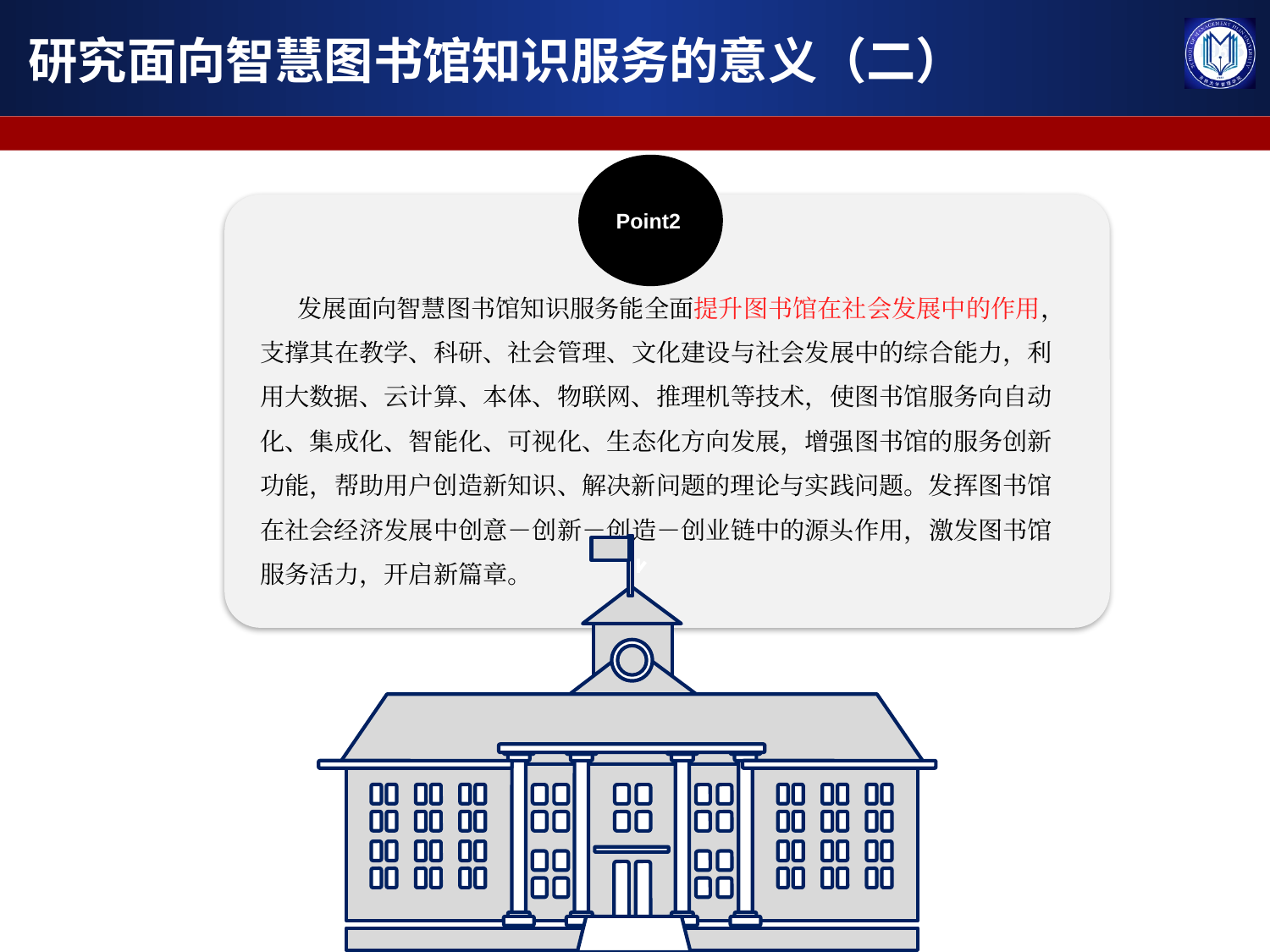

研究面向智慧图书馆知识服务的意义（二）
Point2

     发展面向智慧图书馆知识服务能全面提升图书馆在社会发展中的作用，支撑其在教学、科研、社会管理、文化建设与社会发展中的综合能力，利用大数据、云计算、本体、物联网、推理机等技术，使图书馆服务向自动化、集成化、智能化、可视化、生态化方向发展，增强图书馆的服务创新功能，帮助用户创造新知识、解决新问题的理论与实践问题。发挥图书馆在社会经济发展中创意－创新－创造－创业链中的源头作用，激发图书馆服务活力，开启新篇章。